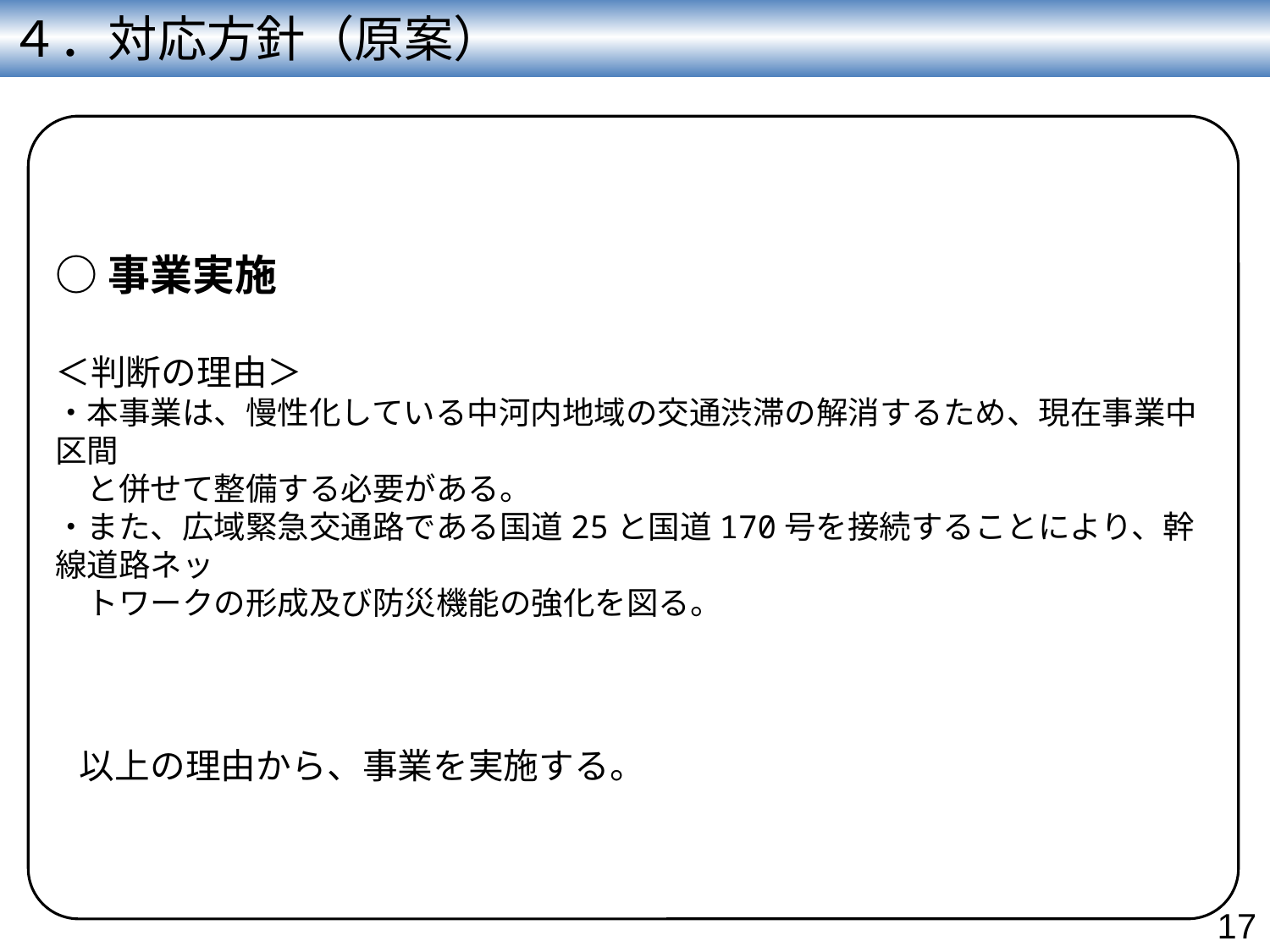

４．対応方針（原案）
○事業実施

＜判断の理由＞
・本事業は、慢性化している中河内地域の交通渋滞の解消するため、現在事業中区間
　と併せて整備する必要がある。
・また、広域緊急交通路である国道25と国道170号を接続することにより、幹線道路ネッ
　トワークの形成及び防災機能の強化を図る。

  以上の理由から、事業を実施する。
17